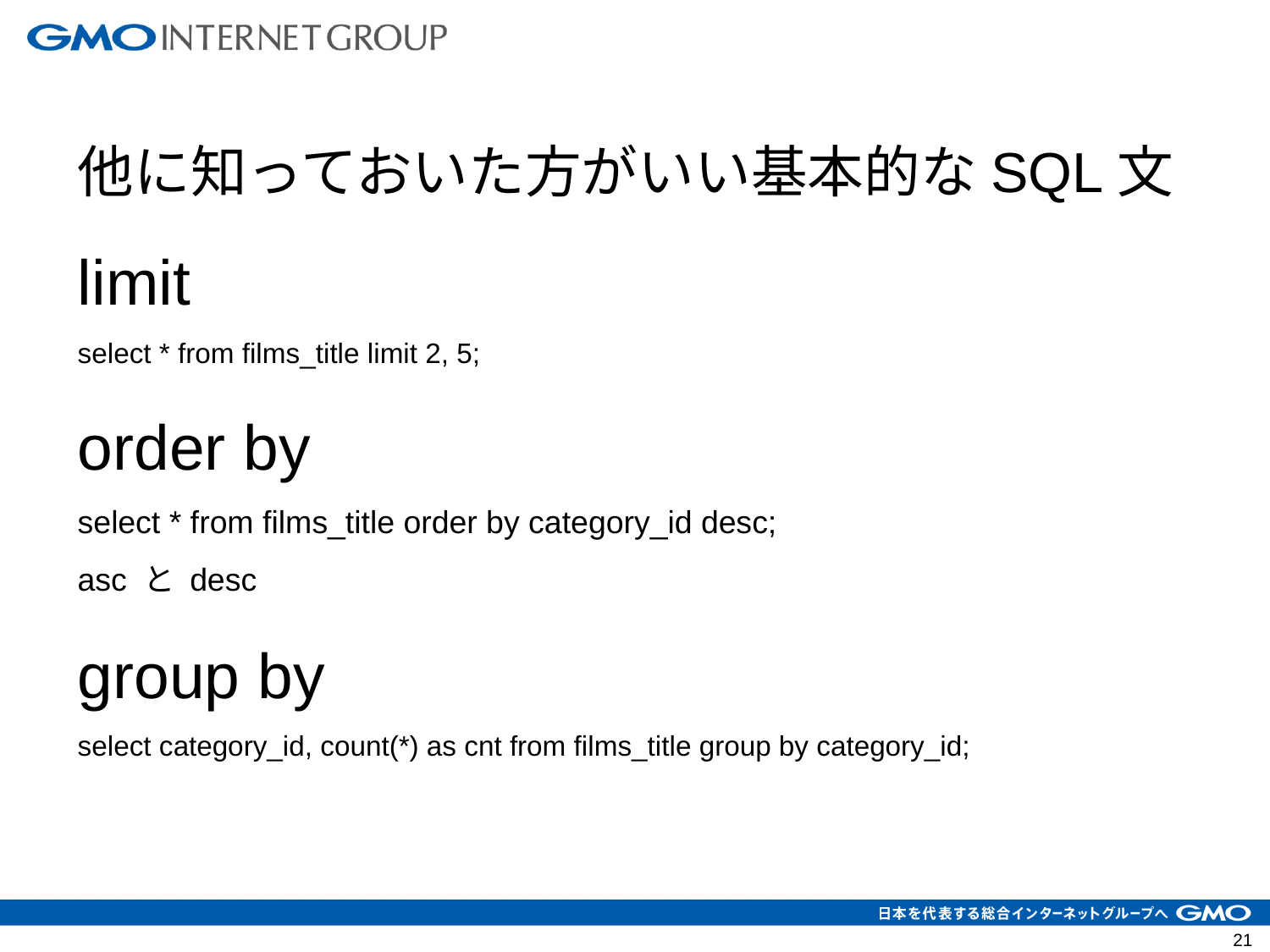

他に知っておいた方がいい基本的なSQL文
limit
select * from films_title limit 2, 5;
order by
select * from films_title order by category_id desc;
asc と desc
group by
select category_id, count(*) as cnt from films_title group by category_id;